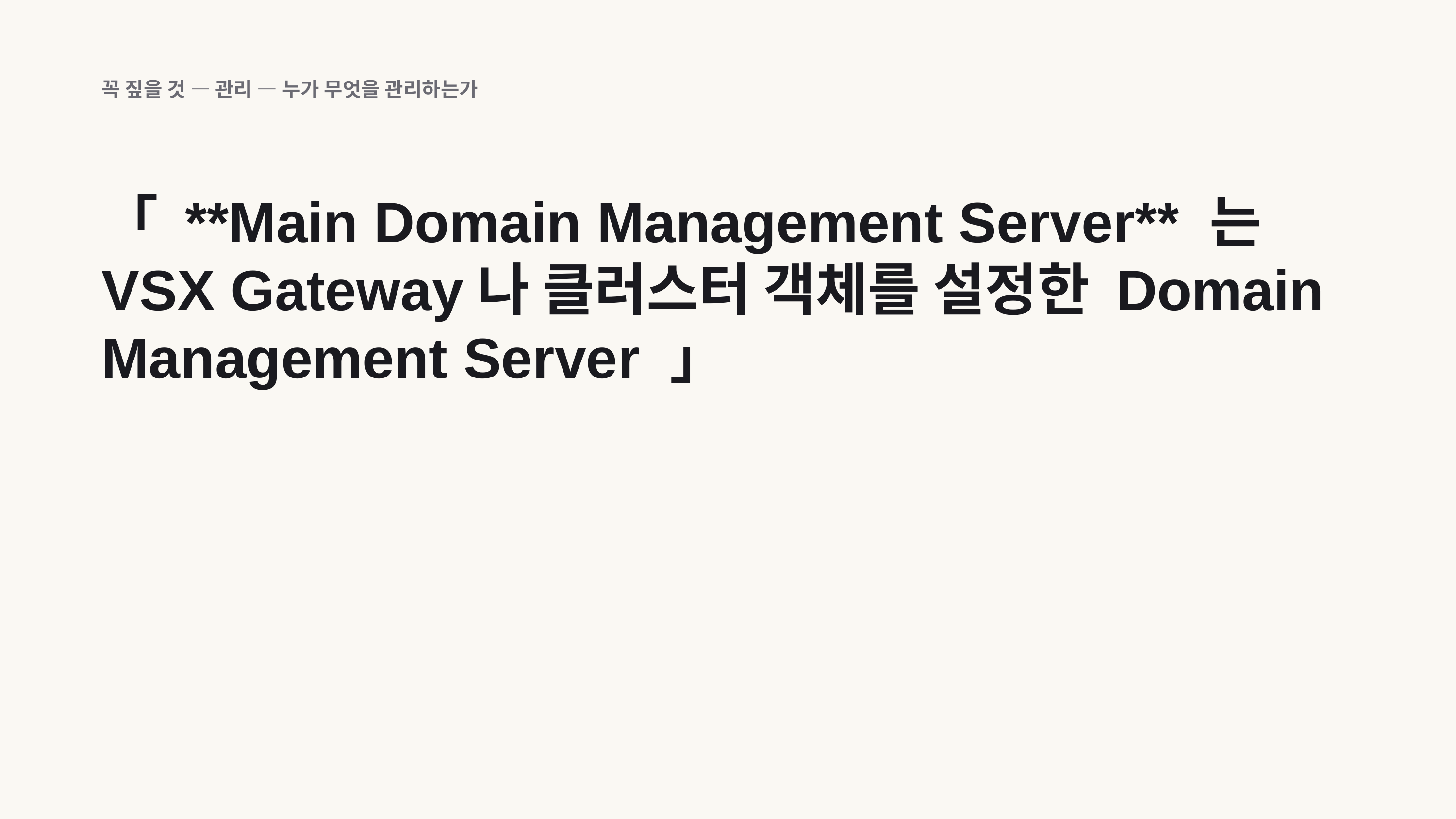

꼭 짚을 것 — 관리 — 누가 무엇을 관리하는가
「 **Main Domain Management Server** 는 VSX Gateway나 클러스터 객체를 설정한 Domain Management Server 」